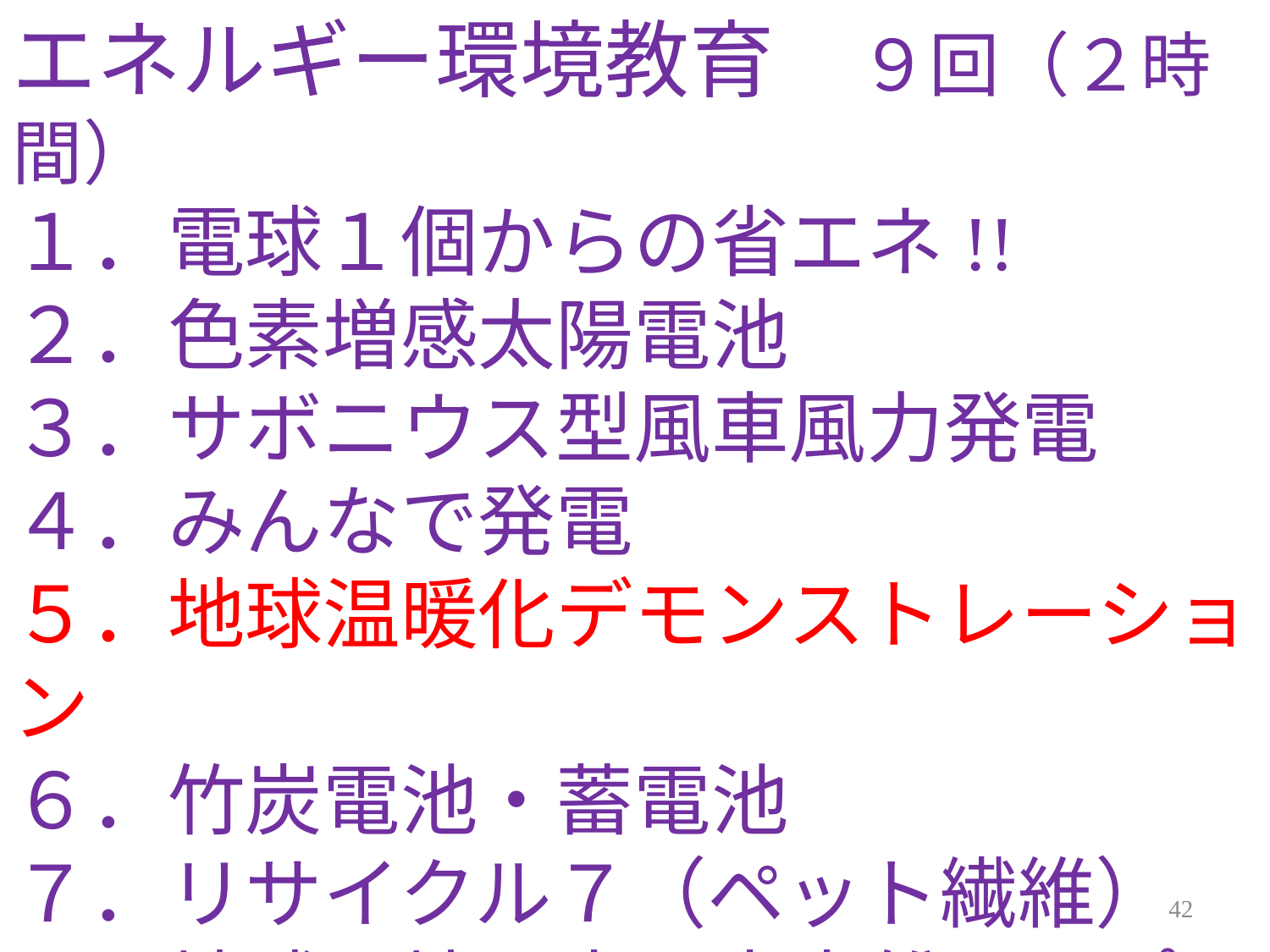

エネルギー環境教育　９回（２時間）
１．電球１個からの省エネ!!
２．色素増感太陽電池
３．サボニウス型風車風力発電
４．みんなで発電
５．地球温暖化デモンストレーション
６．竹炭電池・蓄電池
７．リサイクル７（ペット繊維）
８．地球環境を守る宇宙船にっぽん号
９．世界平和のために！
42